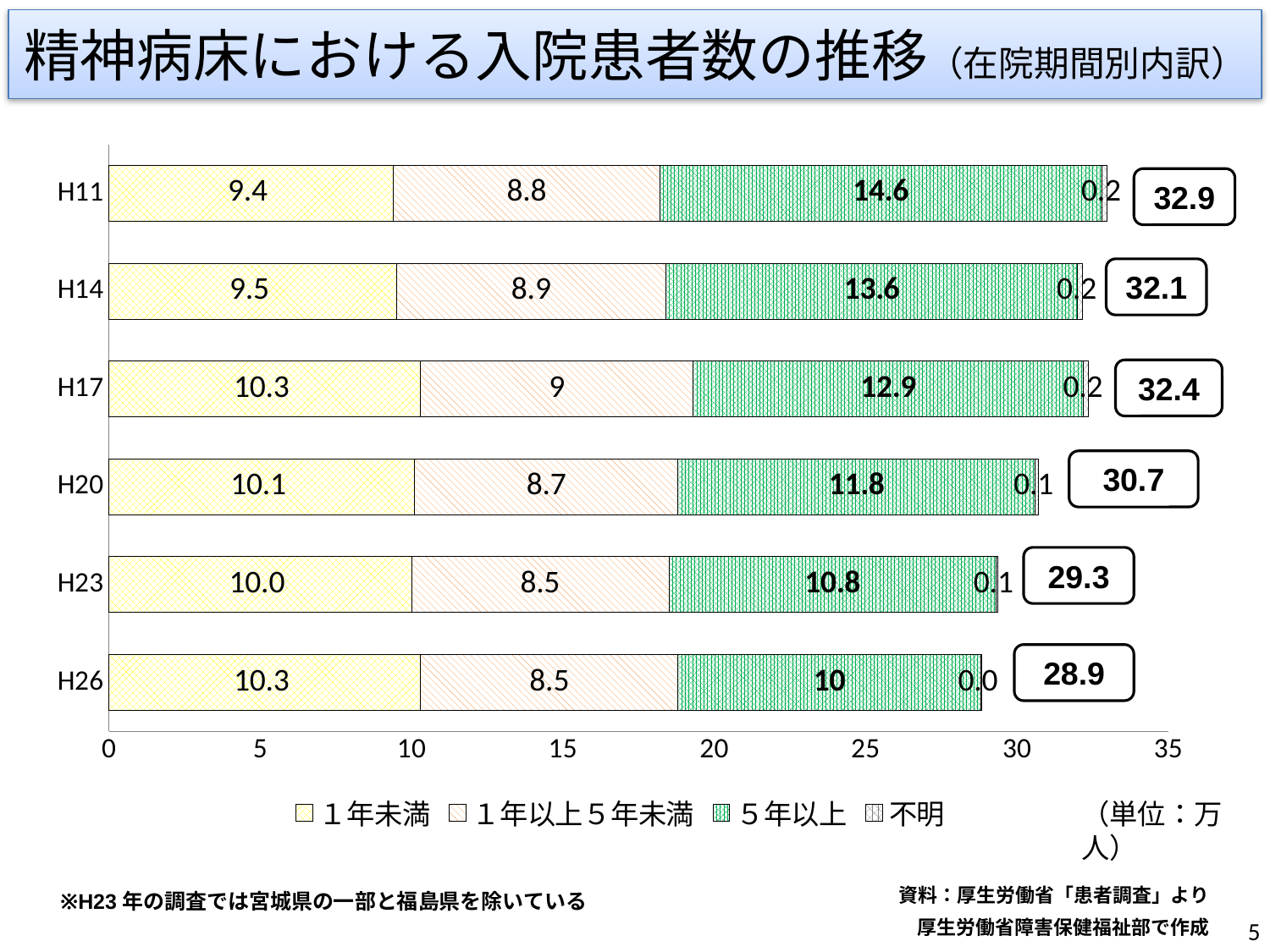

精神病床における入院患者数の推移（在院期間別内訳）

### Chart

| Category | １年未満 | １年以上５年未満 | ５年以上 | 不明 |
|---|---|---|---|---|
| H26 | 10.3 | 8.5 | 10.0 | 0.04000000000000002 |
| H23 | 10.0 | 8.5 | 10.8 | 0.06000000000000003 |
| H20 | 10.1 | 8.700000000000001 | 11.8 | 0.1 |
| H17 | 10.3 | 9.0 | 12.9 | 0.17 |
| H14 | 9.5 | 8.9 | 13.6 | 0.1500000000000001 |
| H11 | 9.4 | 8.8 | 14.6 | 0.17 |
32.9
32.1
32.4
30.7
29.3
28.9
（単位：万人）
資料：厚生労働省「患者調査」より
厚生労働省障害保健福祉部で作成
※H23年の調査では宮城県の一部と福島県を除いている
5